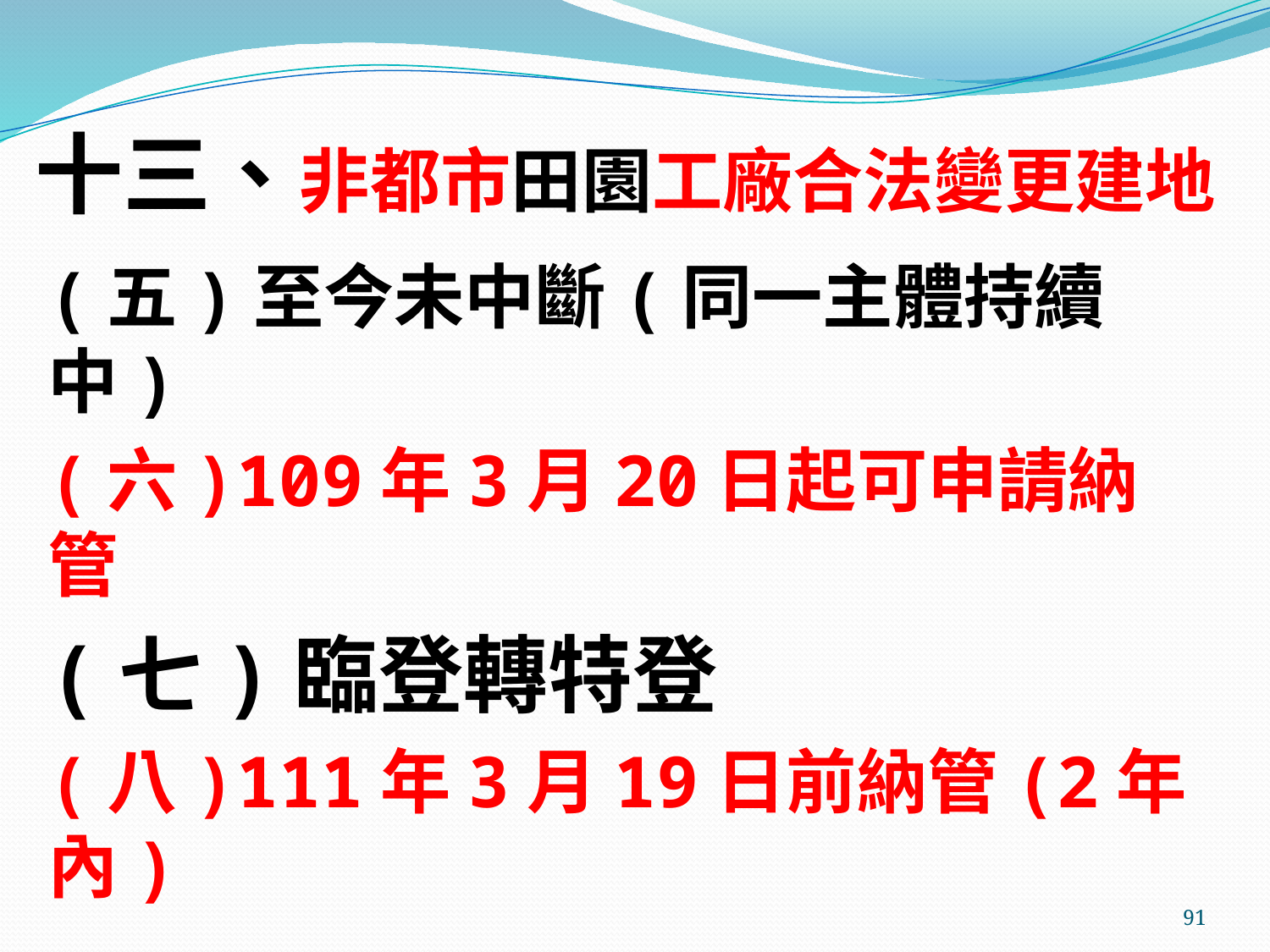

# 十三、非都市田園工廠合法變更建地
(五)至今未中斷(同一主體持續中)
(六)109年3月20日起可申請納管
(七)臨登轉特登
(八)111年3月19日前納管(2年內)

91